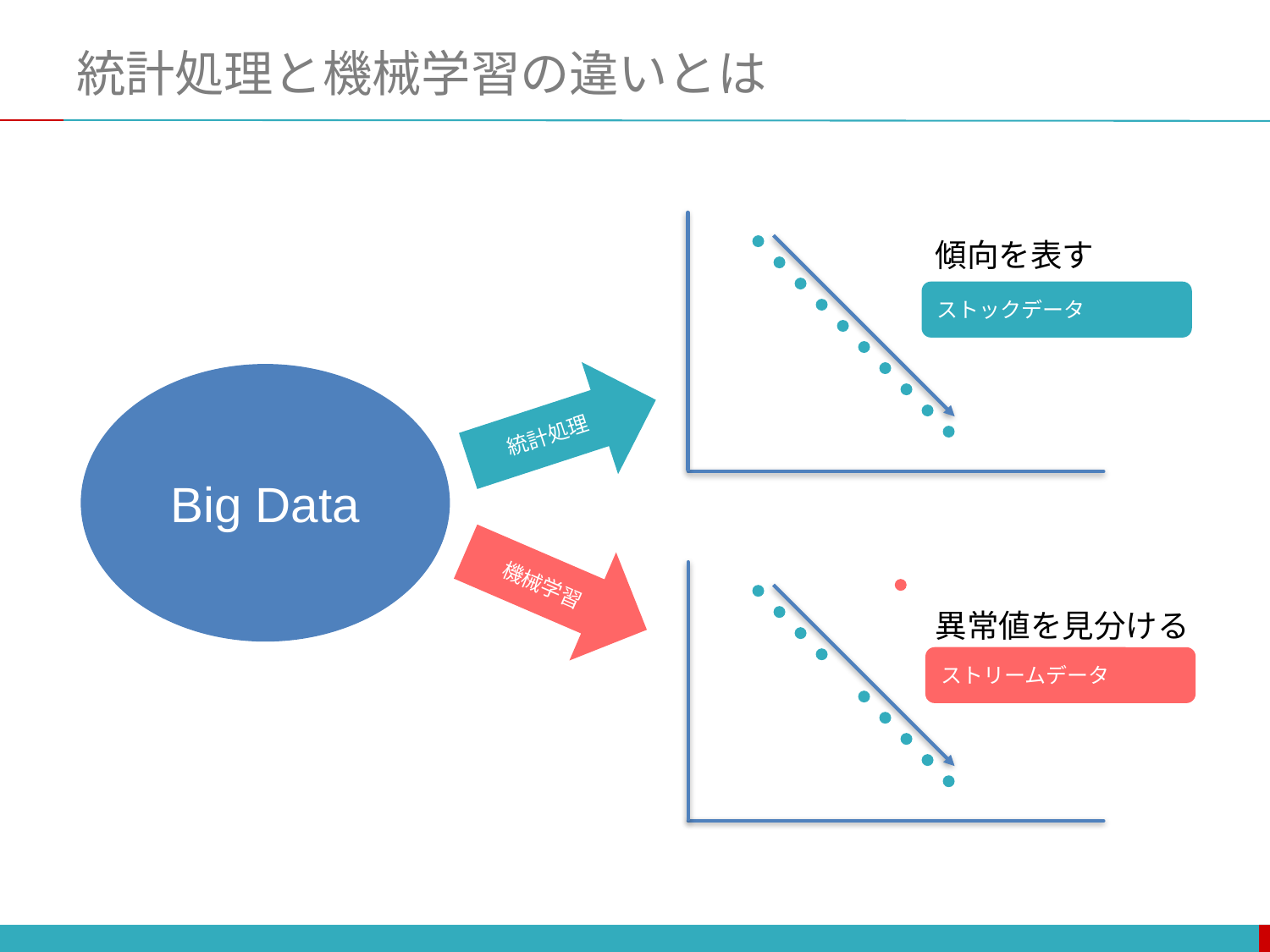

# 統計処理と機械学習の違いとは
傾向を表す

ストックデータ

Big Data
統計処理

機械学習

異常値を見分ける

ストリームデータ